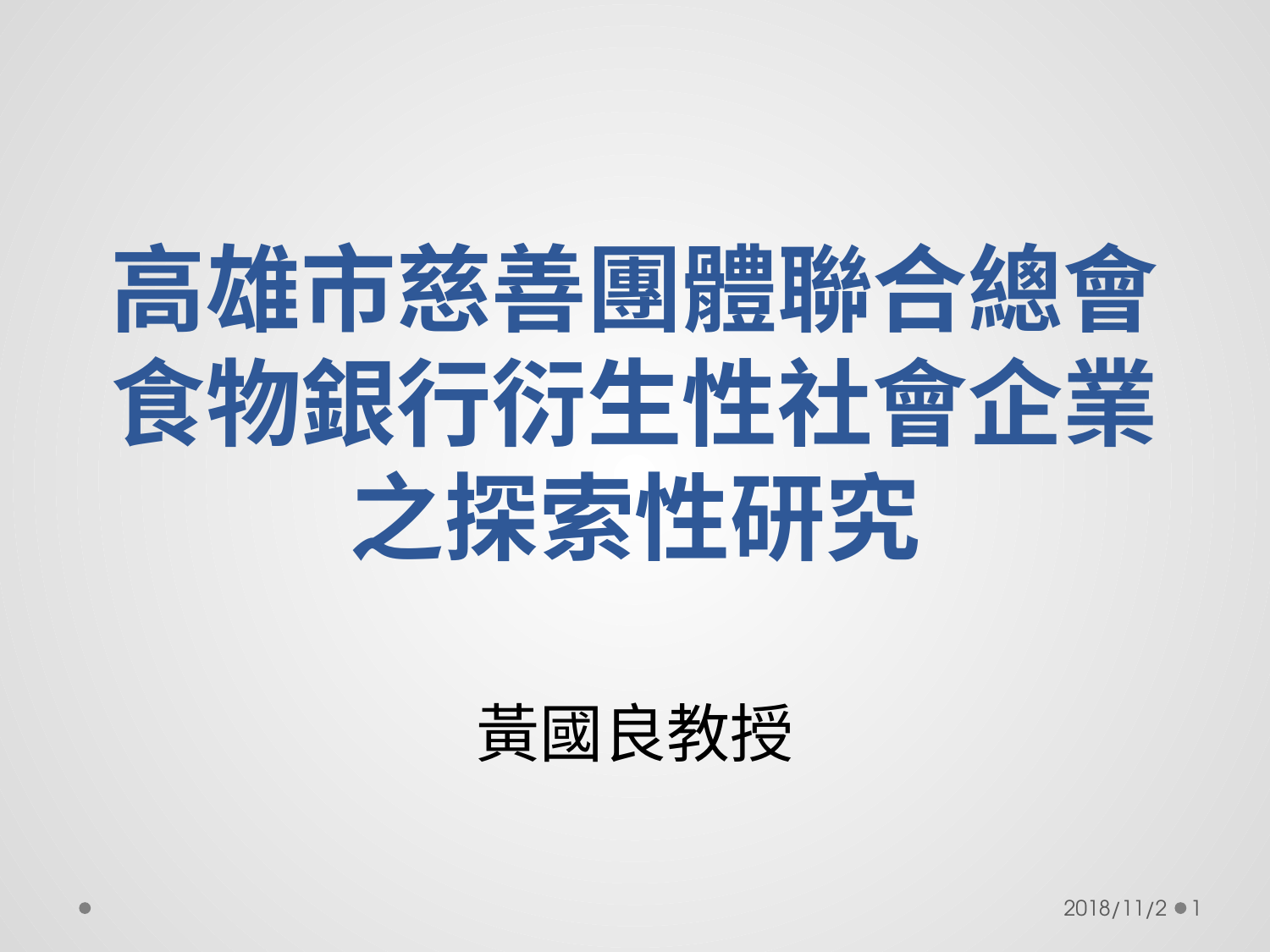

# 高雄市慈善團體聯合總會食物銀行衍生性社會企業之探索性研究
黃國良教授
2018/11/2
1